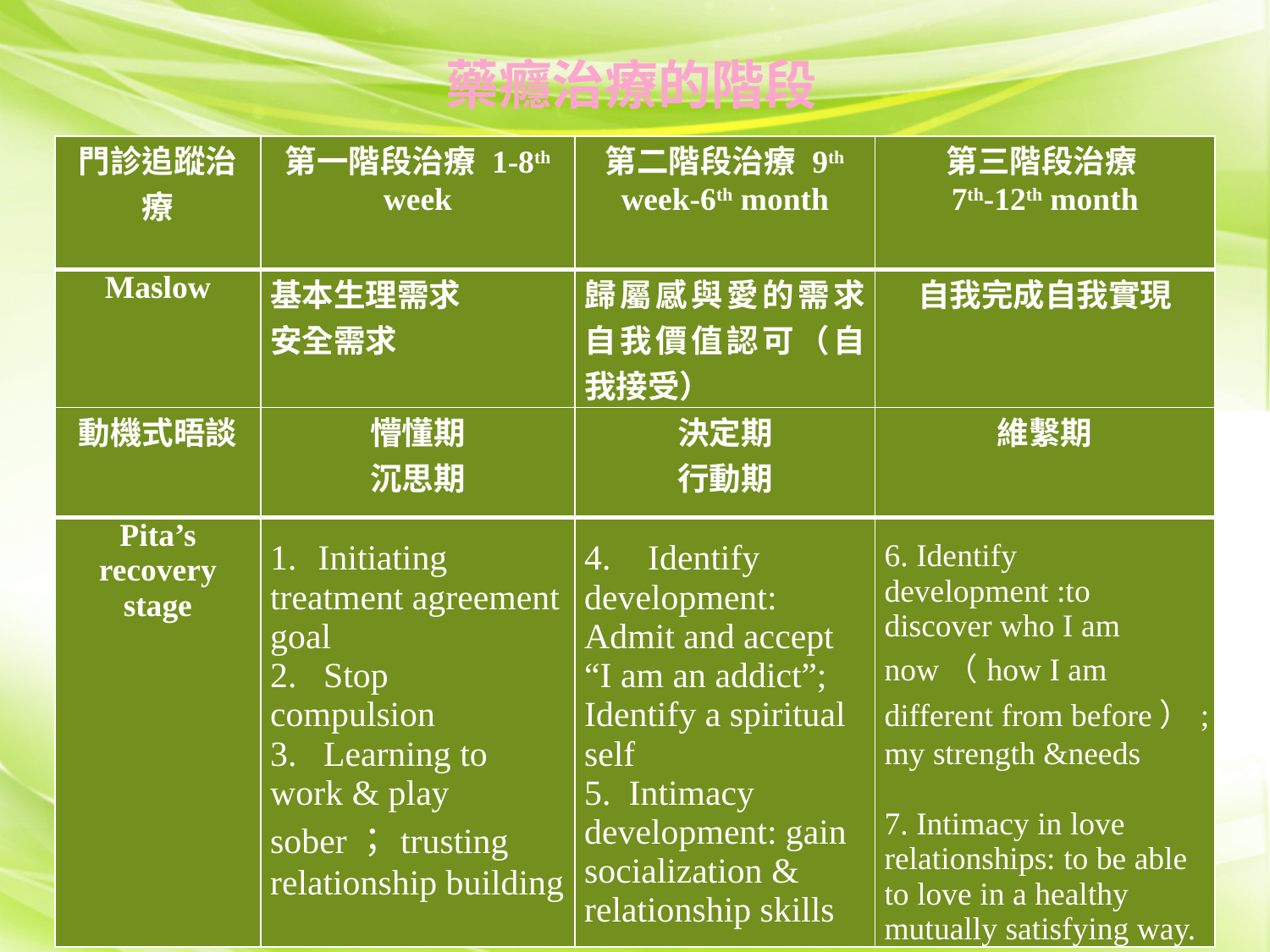

# 藥癮治療的階段
| 門診追蹤治療 | 第一階段治療 1-8th week | 第二階段治療 9th week-6th month | 第三階段治療 7th-12th month |
| --- | --- | --- | --- |
| Maslow | 基本生理需求 安全需求 | 歸屬感與愛的需求自我價值認可（自我接受） | 自我完成自我實現 |
| 動機式晤談 | 懵懂期 沉思期 | 決定期 行動期 | 維繫期 |
| Pita’s recovery stage | Initiating treatment agreement goal 2. Stop compulsion 3. Learning to work & play sober；trusting relationship building | Identify development: Admit and accept “I am an addict”; Identify a spiritual self 5. Intimacy development: gain socialization & relationship skills | 6. Identify development :to discover who I am now（how I am different from before）;my strength &needs 7. Intimacy in love relationships: to be able to love in a healthy mutually satisfying way. |